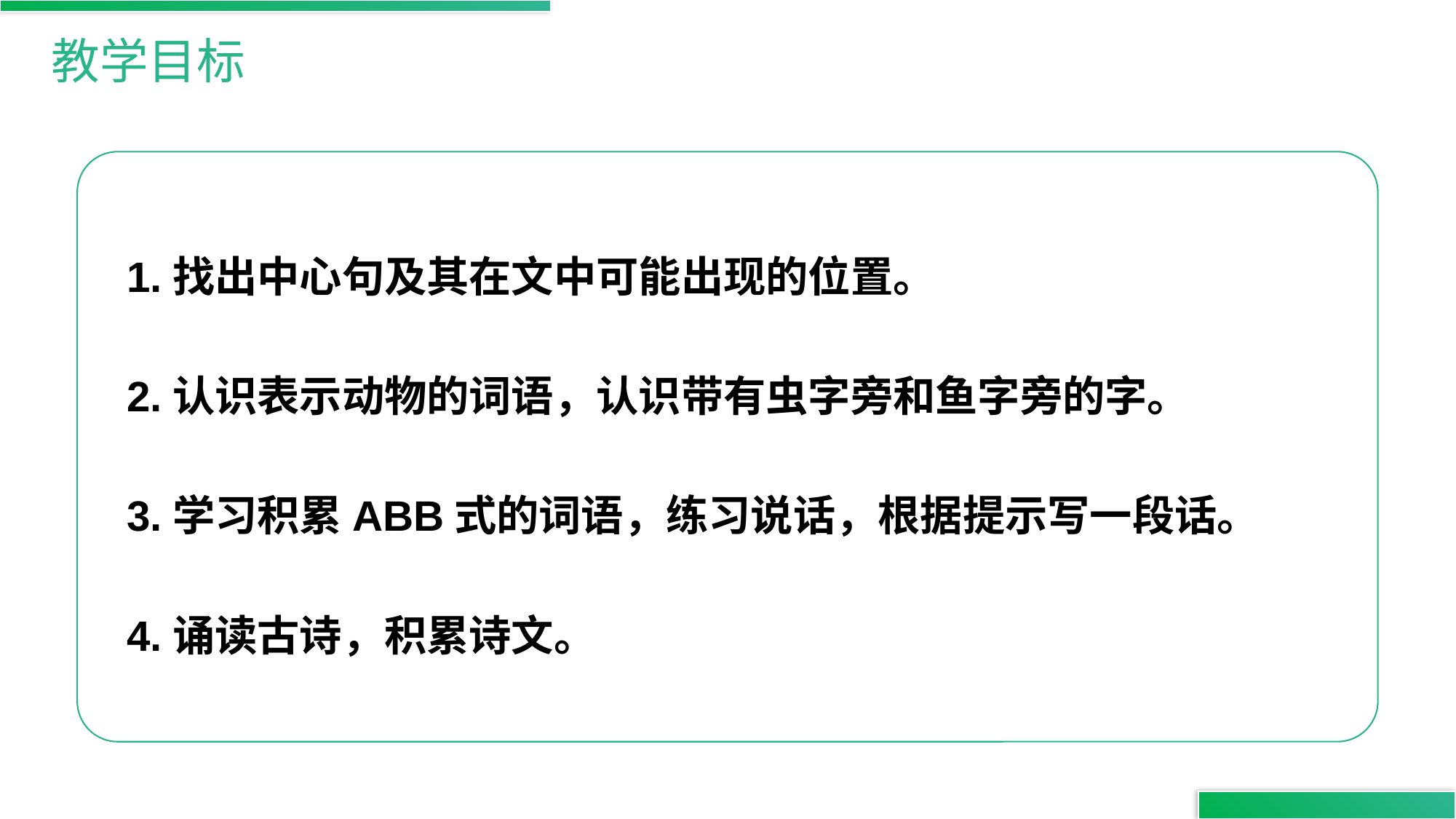

教学目标
1.找出中心句及其在文中可能出现的位置。
2.认识表示动物的词语，认识带有虫字旁和鱼字旁的字。
3.学习积累ABB式的词语，练习说话，根据提示写一段话。
4.诵读古诗，积累诗文。